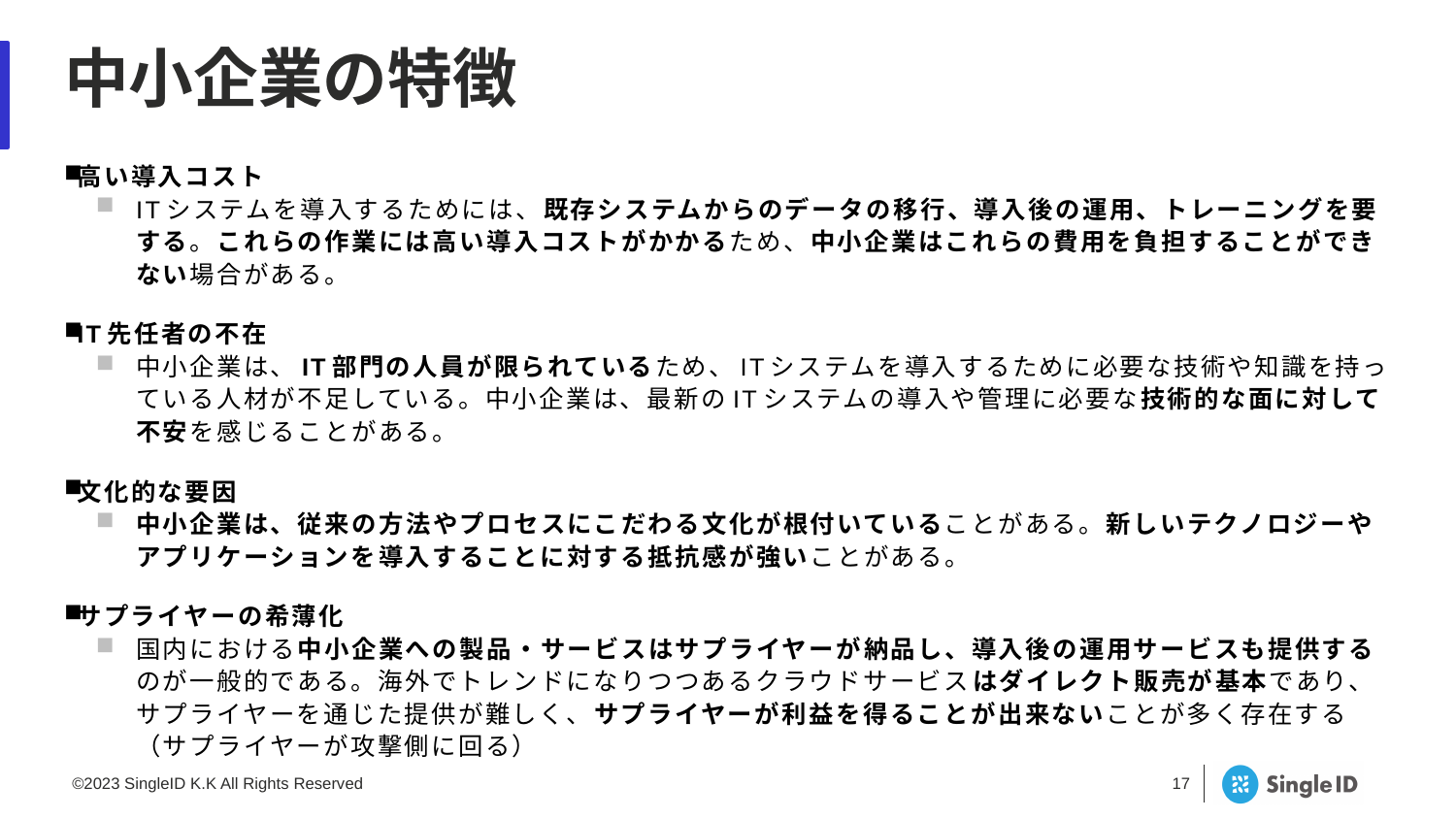

# 中小企業の特徴
高い導入コスト
ITシステムを導入するためには、既存システムからのデータの移行、導入後の運用、トレーニングを要する。これらの作業には高い導入コストがかかるため、中小企業はこれらの費用を負担することができない場合がある。

IT先任者の不在
中小企業は、IT部門の人員が限られているため、ITシステムを導入するために必要な技術や知識を持っている人材が不足している。中小企業は、最新のITシステムの導入や管理に必要な技術的な面に対して不安を感じることがある。

文化的な要因
中小企業は、従来の方法やプロセスにこだわる文化が根付いていることがある。新しいテクノロジーやアプリケーションを導入することに対する抵抗感が強いことがある。

サプライヤーの希薄化
国内における中小企業への製品・サービスはサプライヤーが納品し、導入後の運用サービスも提供するのが一般的である。海外でトレンドになりつつあるクラウドサービスはダイレクト販売が基本であり、サプライヤーを通じた提供が難しく、サプライヤーが利益を得ることが出来ないことが多く存在する（サプライヤーが攻撃側に回る）